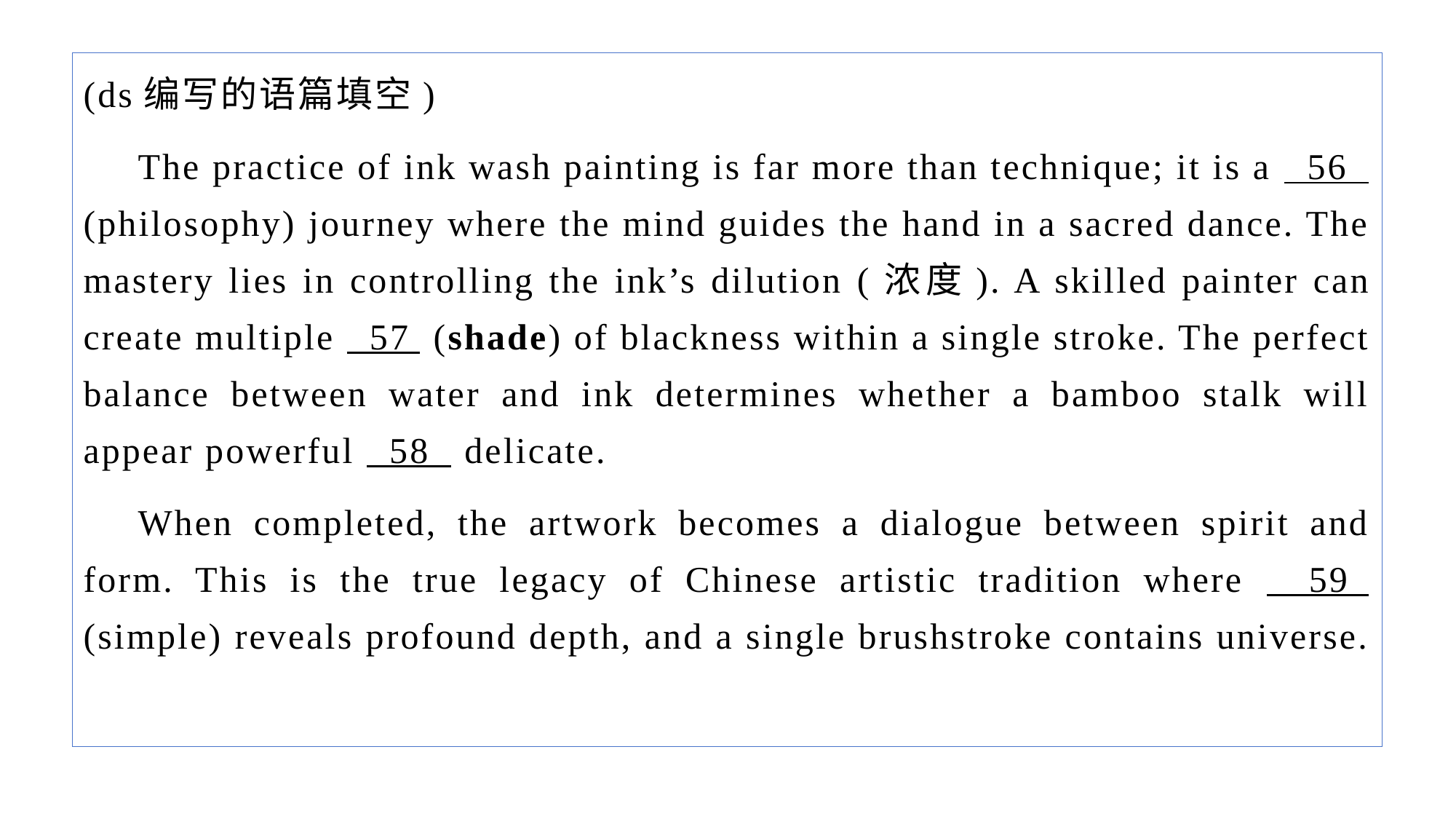

(ds编写的语篇填空)
The practice of ink wash painting is far more than technique; it is a   56   (philosophy) journey where the mind guides the hand in a sacred dance. The mastery lies in controlling the ink’s dilution (浓度). A skilled painter can create multiple   57  (shade) of blackness within a single stroke. The perfect balance between water and ink determines whether a bamboo stalk will appear powerful   58   delicate.
When completed, the artwork becomes a dialogue between spirit and form. This is the true legacy of Chinese artistic tradition where   59  (simple) reveals profound depth, and a single brushstroke contains universe.